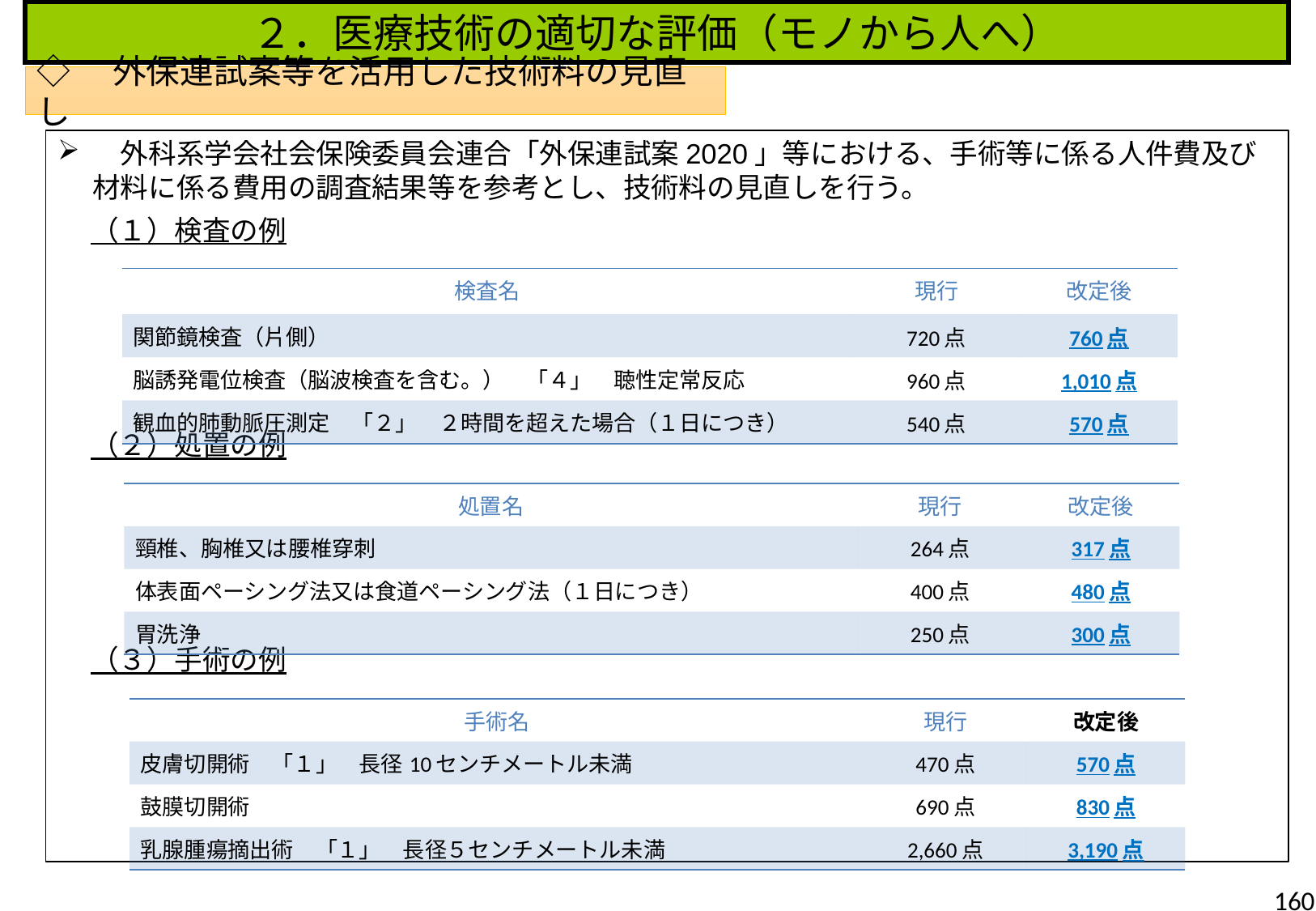

２．医療技術の適切な評価（モノから人へ）
◇　外保連試案等を活用した技術料の見直し
　外科系学会社会保険委員会連合「外保連試案2020」等における、手術等に係る人件費及び材料に係る費用の調査結果等を参考とし、技術料の見直しを行う。
（１）検査の例

（２）処置の例

（３）手術の例

| 検査名 | 現行 | 改定後 |
| --- | --- | --- |
| 関節鏡検査（片側） | 720点 | 760点 |
| 脳誘発電位検査（脳波検査を含む。）　「４」　聴性定常反応 | 960点 | 1,010点 |
| 観血的肺動脈圧測定　「２」　２時間を超えた場合（１日につき） | 540点 | 570点 |
| 処置名 | 現行 | 改定後 |
| --- | --- | --- |
| 頸椎、胸椎又は腰椎穿刺 | 264点 | 317点 |
| 体表面ペーシング法又は食道ペーシング法（１日につき） | 400点 | 480点 |
| 胃洗浄 | 250点 | 300点 |
| 手術名 | 現行 | 改定後 |
| --- | --- | --- |
| 皮膚切開術　「１」　長径10センチメートル未満 | 470点 | 570点 |
| 鼓膜切開術 | 690点 | 830点 |
| 乳腺腫瘍摘出術　「１」　長径５センチメートル未満 | 2,660点 | 3,190点 |
160